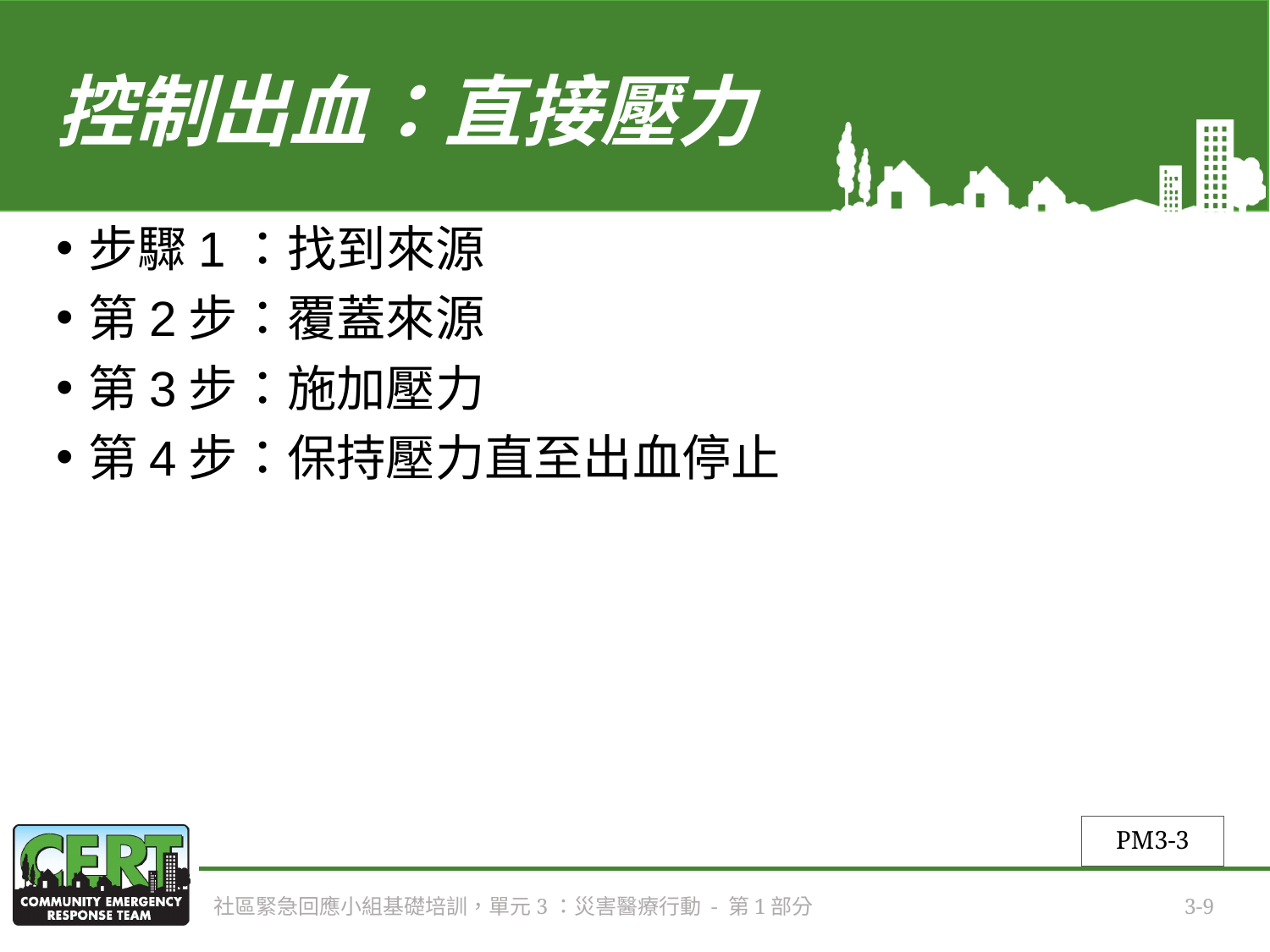

# 控制出血：直接壓力
步驟1：找到來源
第2步：覆蓋來源
第3步：施加壓力
第4步：保持壓力直至出血停止
PM3-3
社區緊急回應小組基礎培訓，單元3：災害醫療行動 - 第1部分
3-9